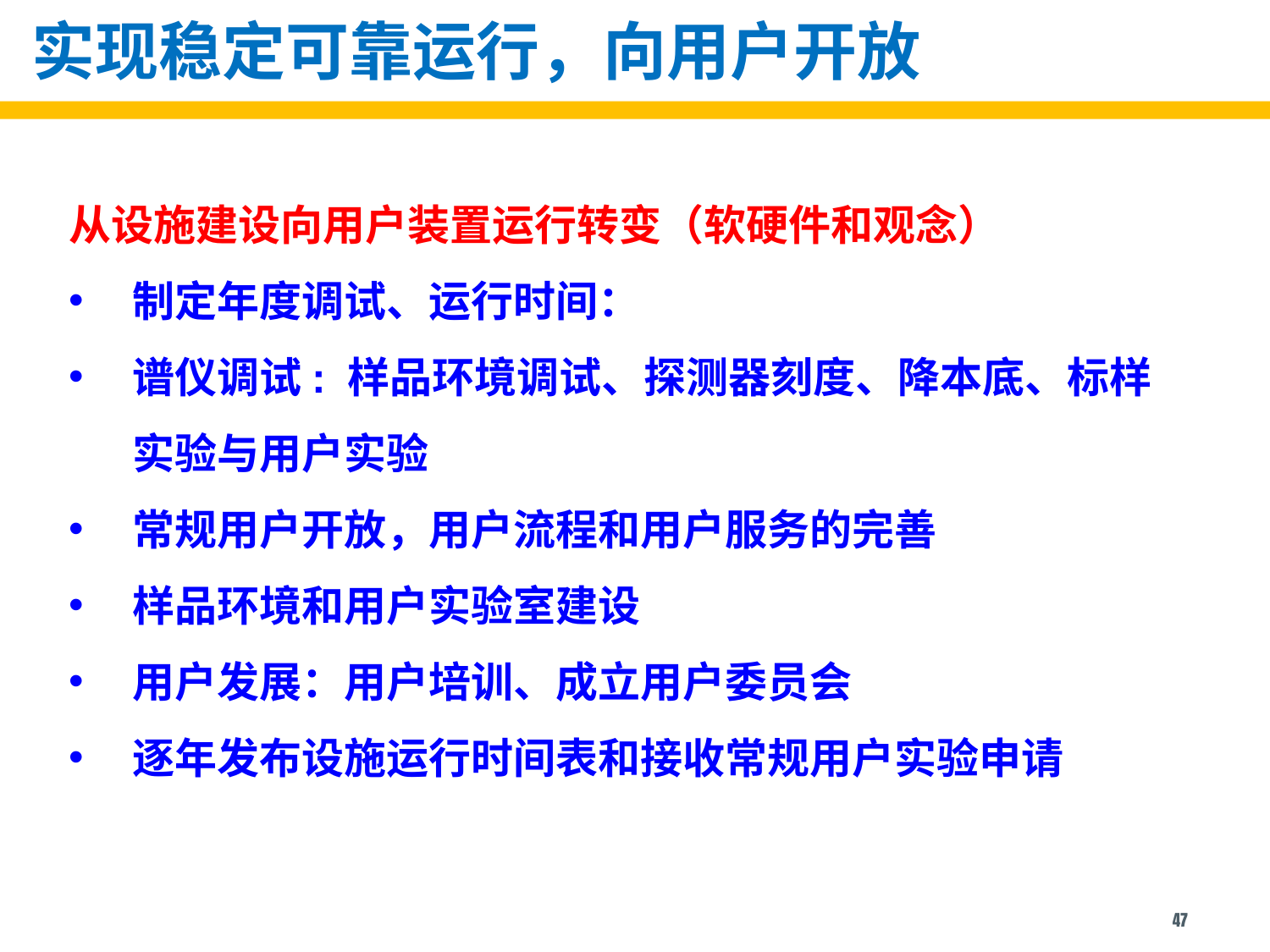

实现稳定可靠运行，向用户开放

从设施建设向用户装置运行转变（软硬件和观念）
制定年度调试、运行时间：
谱仪调试: 样品环境调试、探测器刻度、降本底、标样实验与用户实验
常规用户开放，用户流程和用户服务的完善
样品环境和用户实验室建设
用户发展：用户培训、成立用户委员会
逐年发布设施运行时间表和接收常规用户实验申请

47